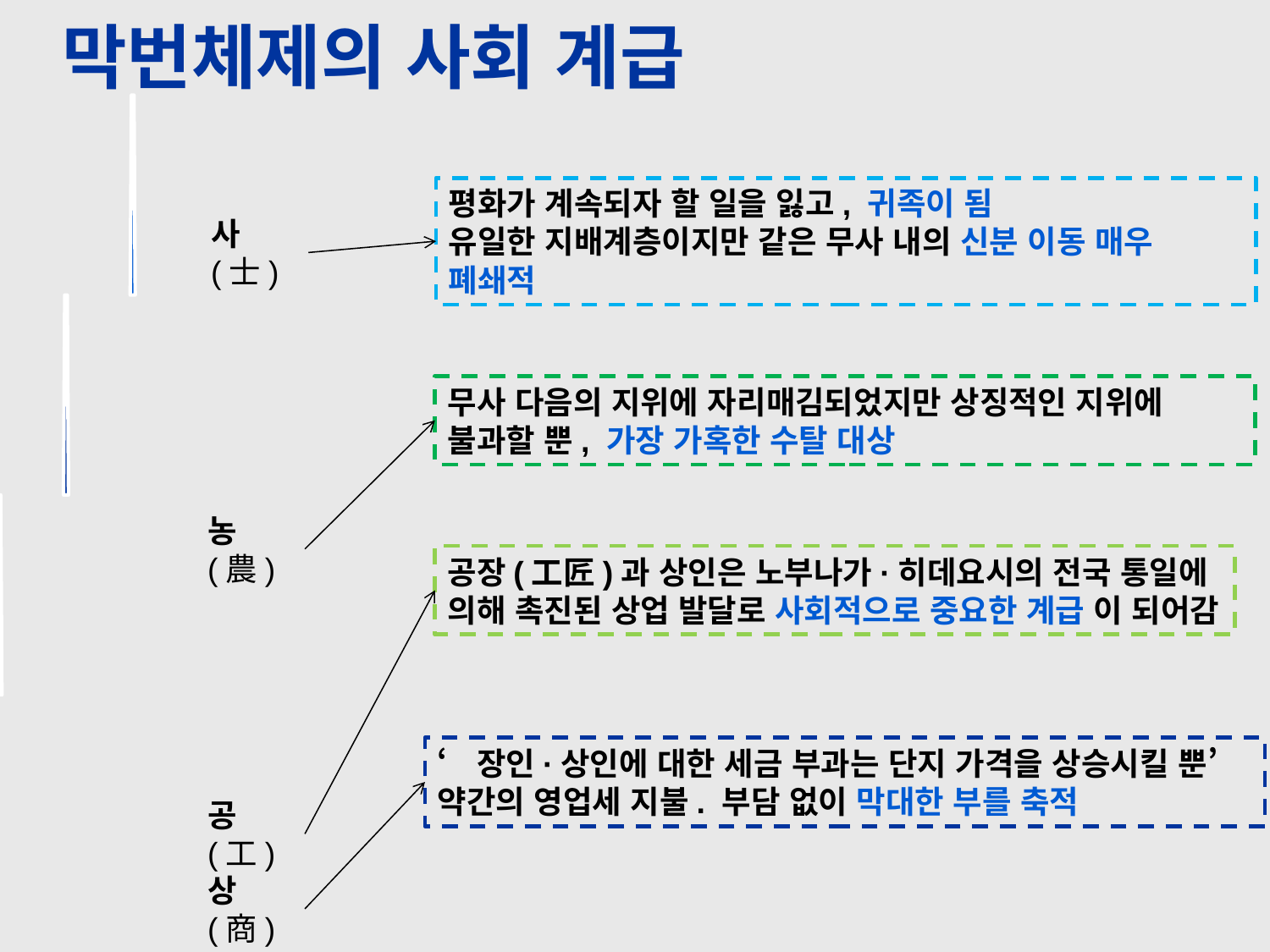

막번체제의 사회 계급

평화가 계속되자 할 일을 잃고, 귀족이 됨
유일한 지배계층이지만 같은 무사 내의 신분 이동 매우 폐쇄적
사(士)

무사 다음의 지위에 자리매김되었지만 상징적인 지위에 불과할 뿐, 가장 가혹한 수탈 대상
농(農)
공장(工匠)과 상인은 노부나가·히데요시의 전국 통일에 의해 촉진된 상업 발달로 사회적으로 중요한 계급 이 되어감
‘장인·상인에 대한 세금 부과는 단지 가격을 상승시킬 뿐’
약간의 영업세 지불. 부담 없이 막대한 부를 축적
공(工)
상(商)